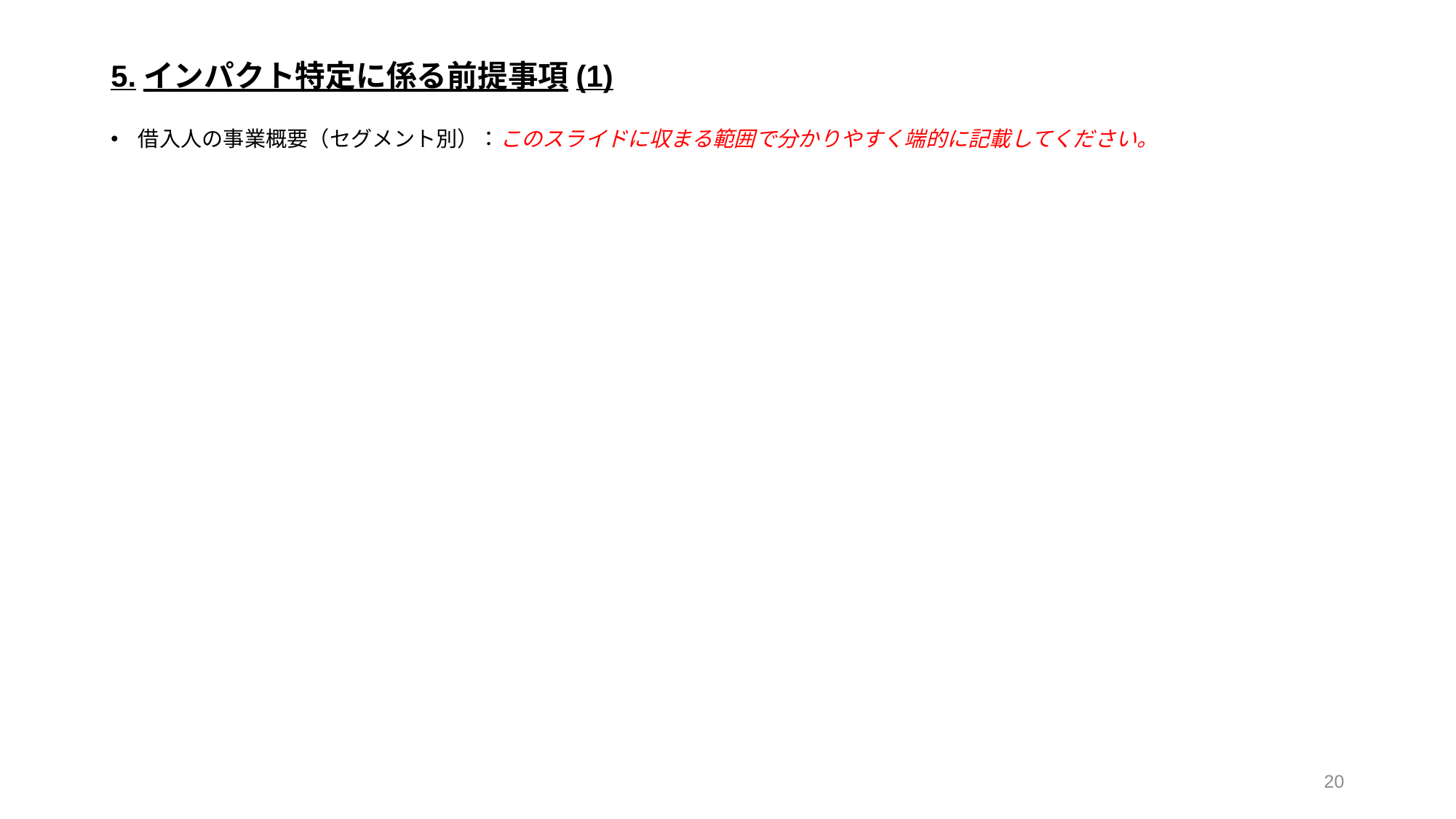

# 5.インパクト特定に係る前提事項(1)
借入人の事業概要（セグメント別）：このスライドに収まる範囲で分かりやすく端的に記載してください。

20